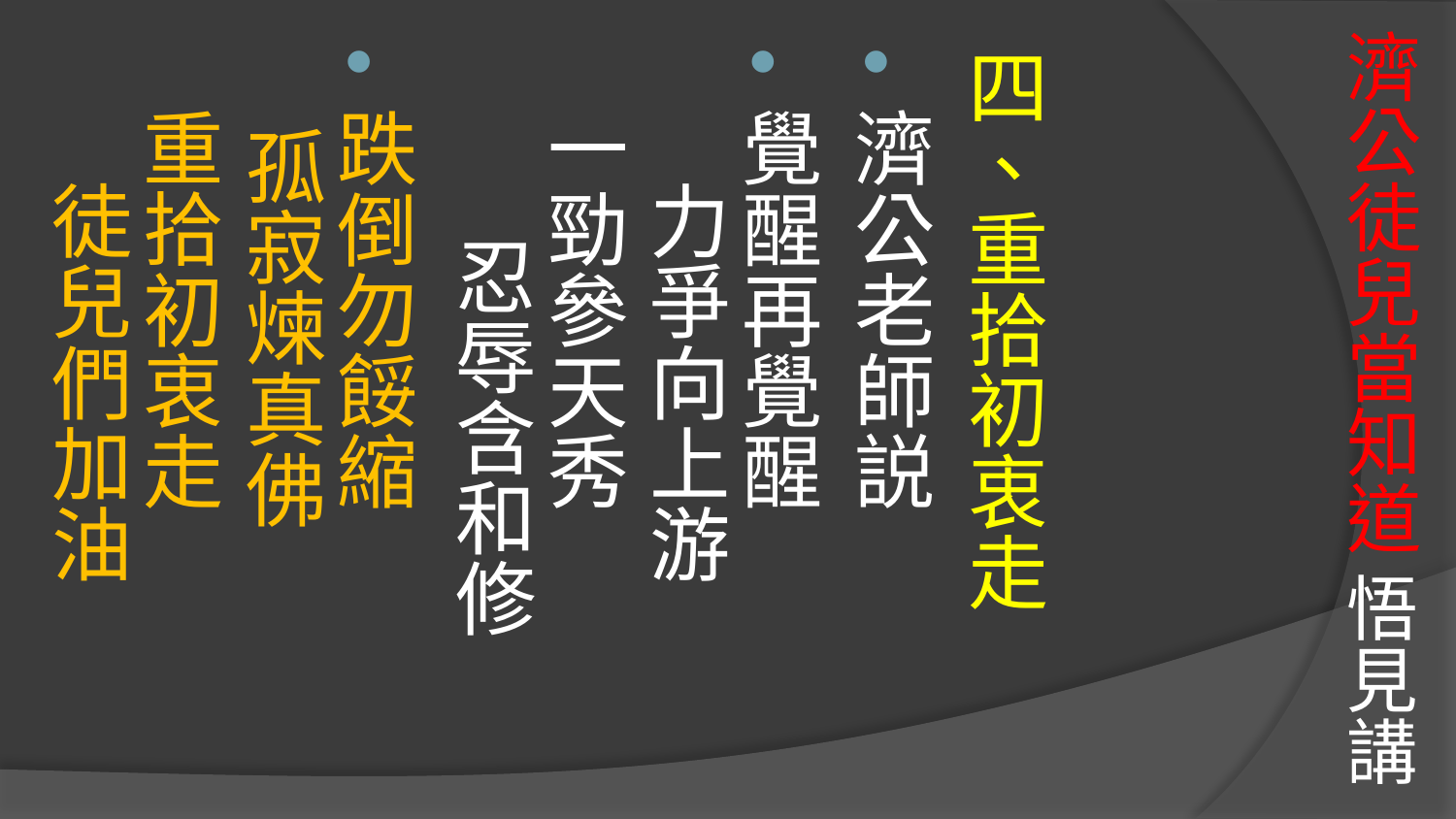

# 濟公徒兒當知道 悟見講
四、重拾初衷走
濟公老師説
覺醒再覺醒                   力爭向上游
一勁參天秀                      忍辱含和修
跌倒勿餒縮                孤寂煉真佛
重拾初衷走                   徒兒們加油